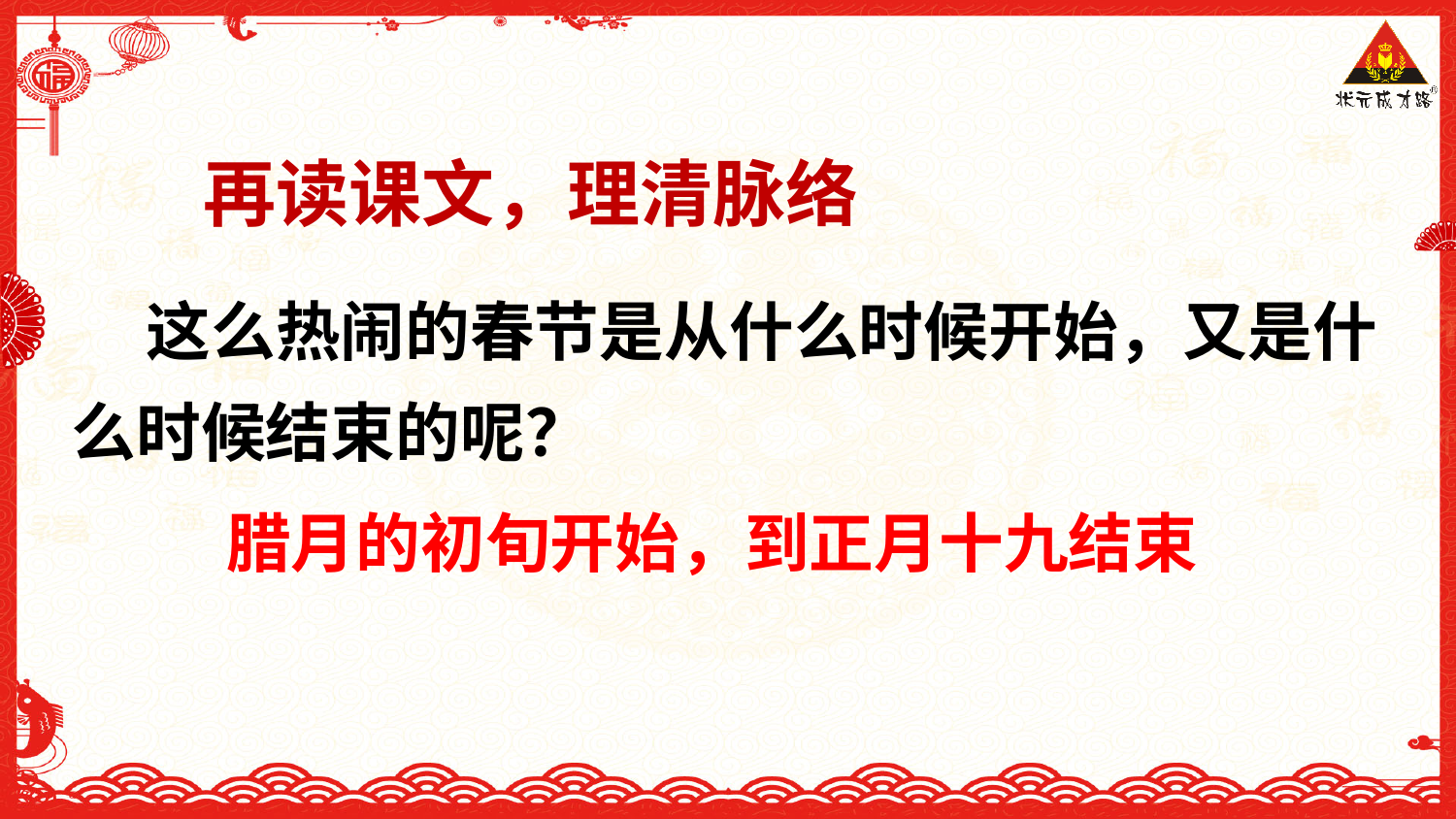

再读课文，理清脉络
    这么热闹的春节是从什么时候开始，又是什么时候结束的呢？
腊月的初旬开始，到正月十九结束